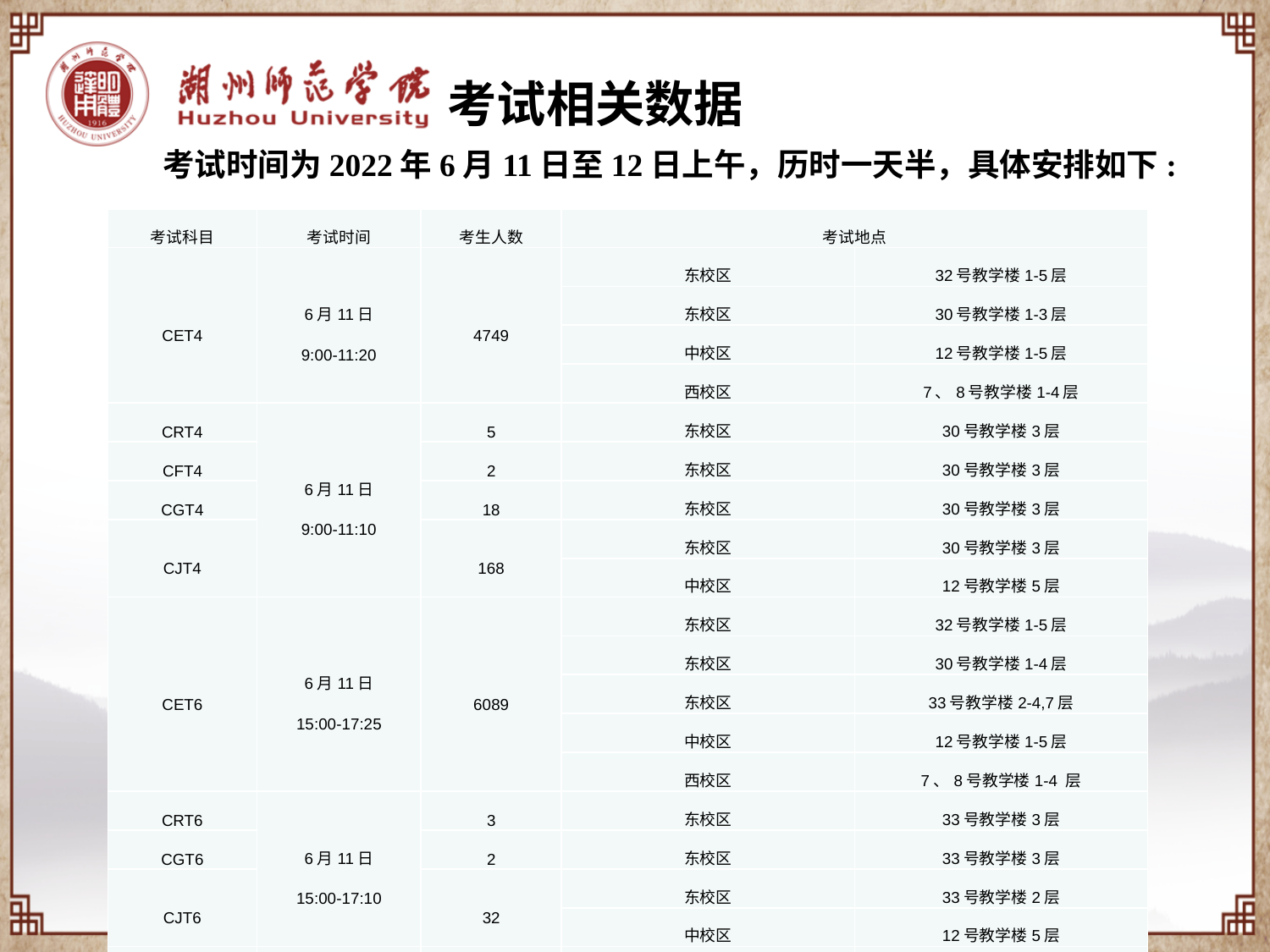

考试相关数据

考试时间为2022年6月11日至12日上午，历时一天半，具体安排如下:
| 考试科目 | 考试时间 | 考生人数 | 考试地点 |  |
| --- | --- | --- | --- | --- |
| CET4 | 6月11日 9:00-11:20 | 4749 | 东校区 | 32号教学楼1-5层 |
|  |  |  | 东校区 | 30号教学楼1-3层 |
|  |  |  | 中校区 | 12号教学楼1-5层 |
|  |  |  | 西校区 | 7、8号教学楼1-4层 |
| CRT4 | 6月11日 9:00-11:10 | 5 | 东校区 | 30号教学楼3层 |
| CFT4 |  | 2 | 东校区 | 30号教学楼3层 |
| CGT4 |  | 18 | 东校区 | 30号教学楼3层 |
| CJT4 |  | 168 | 东校区 | 30号教学楼3层 |
|  |  |  | 中校区 | 12号教学楼5层 |
| CET6 | 6月11日 15:00-17:25 | 6089 | 东校区 | 32号教学楼1-5层 |
|  |  |  | 东校区 | 30号教学楼1-4层 |
|  |  |  | 东校区 | 33号教学楼2-4,7层 |
|  |  |  | 中校区 | 12号教学楼1-5层 |
|  |  |  | 西校区 | 7、8号教学楼1-4 层 |
| CRT6 | 6月11日 15:00-17:10 | 3 | 东校区 | 33号教学楼3层 |
| CGT6 |  | 2 | 东校区 | 33号教学楼3层 |
| CJT6 |  | 32 | 东校区 | 33号教学楼2层 |
|  |  |  | 中校区 | 12号教学楼5层 |
| CET3 | 6月12日 9:00-11:15 | 552 | 东校区 | 32号教学楼1-3层 |
|  |  |  | 西校区 | 8号楼1-2层 |